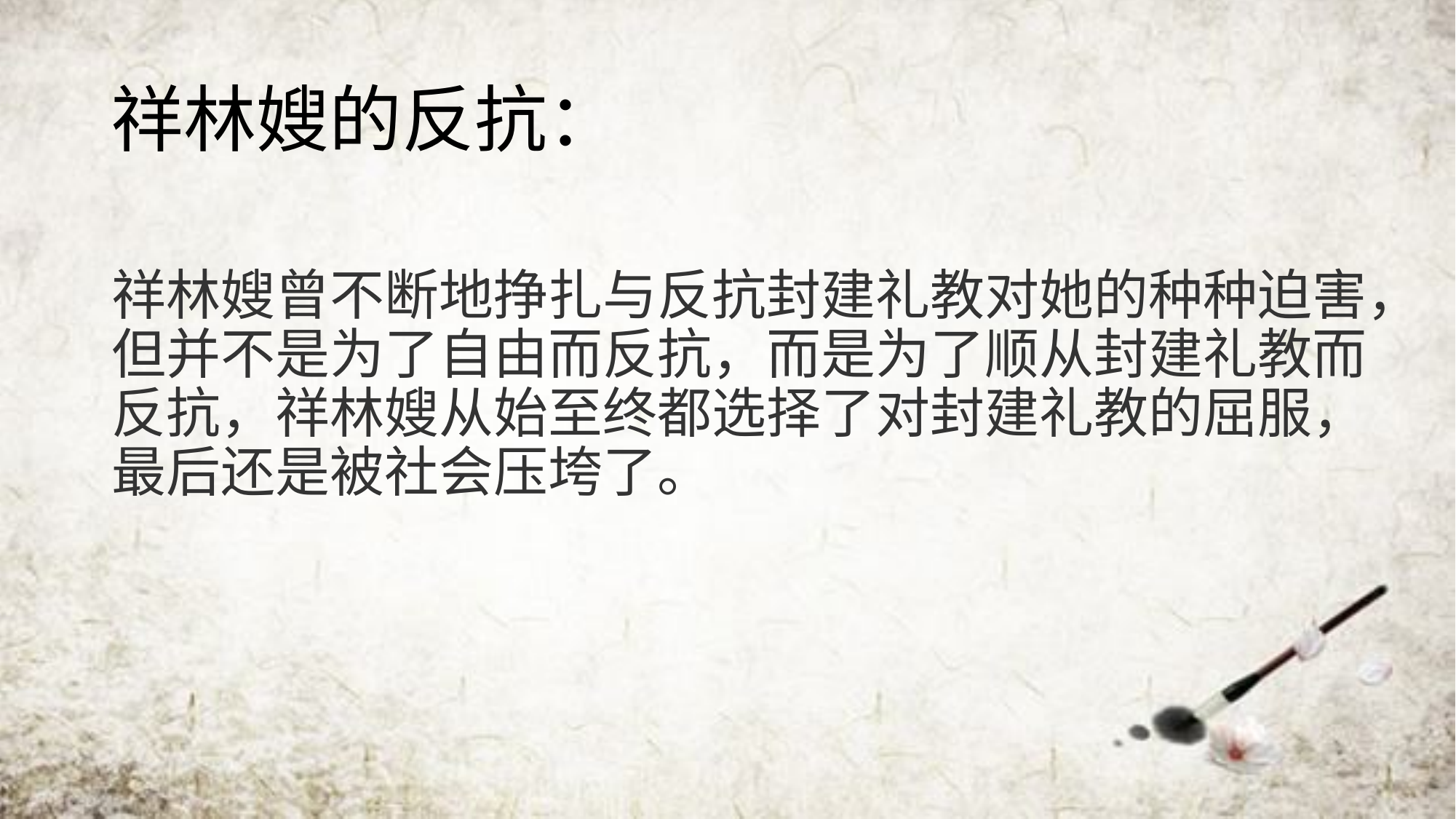

# 祥林嫂的反抗：
祥林嫂曾不断地挣扎与反抗封建礼教对她的种种迫害，但并不是为了自由而反抗，而是为了顺从封建礼教而反抗，祥林嫂从始至终都选择了对封建礼教的屈服，最后还是被社会压垮了。